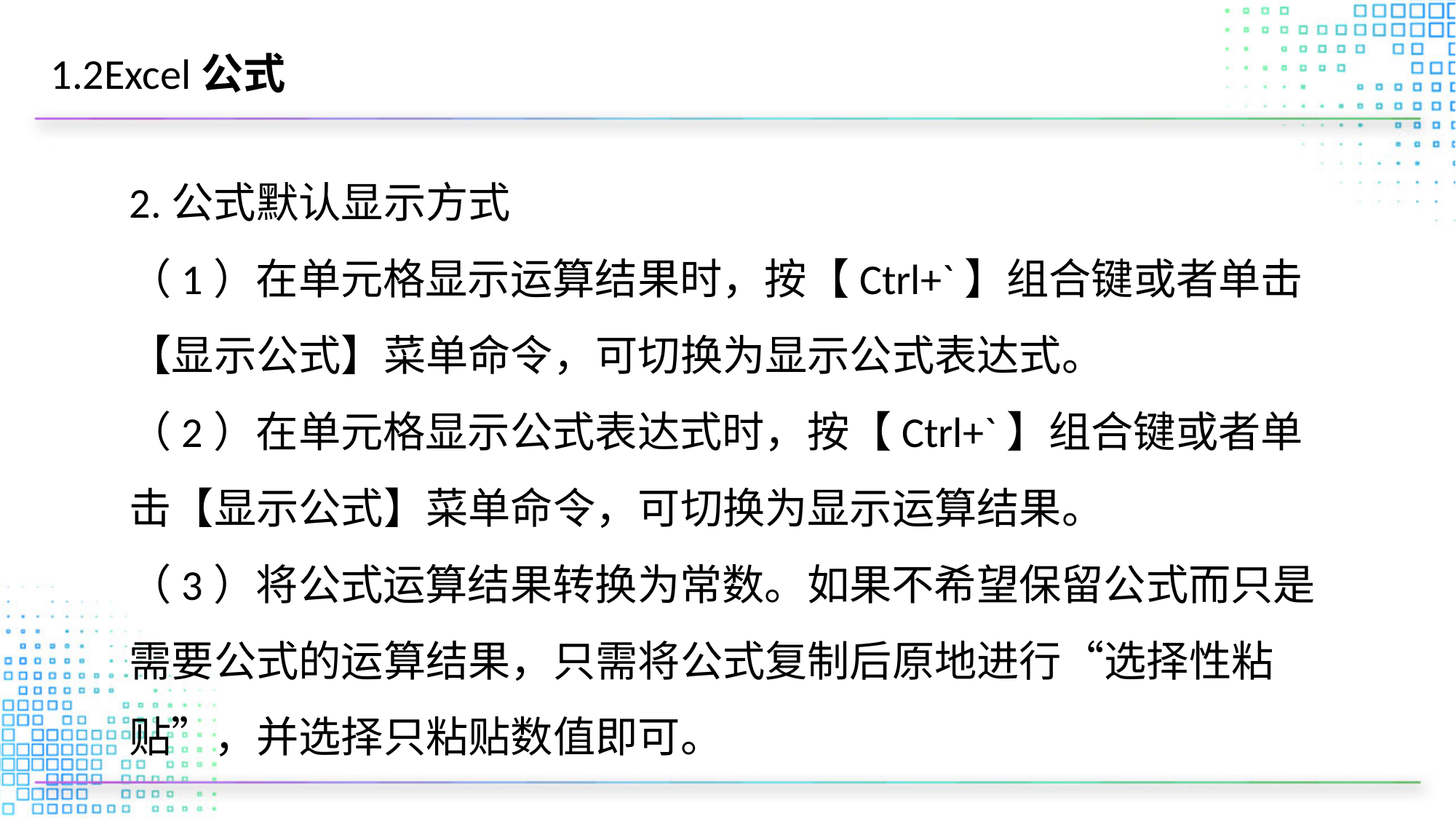

# 1.2Excel公式
2.公式默认显示方式
（1）在单元格显示运算结果时，按【Ctrl+`】组合键或者单击【显示公式】菜单命令，可切换为显示公式表达式。
（2）在单元格显示公式表达式时，按【Ctrl+`】组合键或者单击【显示公式】菜单命令，可切换为显示运算结果。
（3）将公式运算结果转换为常数。如果不希望保留公式而只是需要公式的运算结果，只需将公式复制后原地进行“选择性粘贴”，并选择只粘贴数值即可。